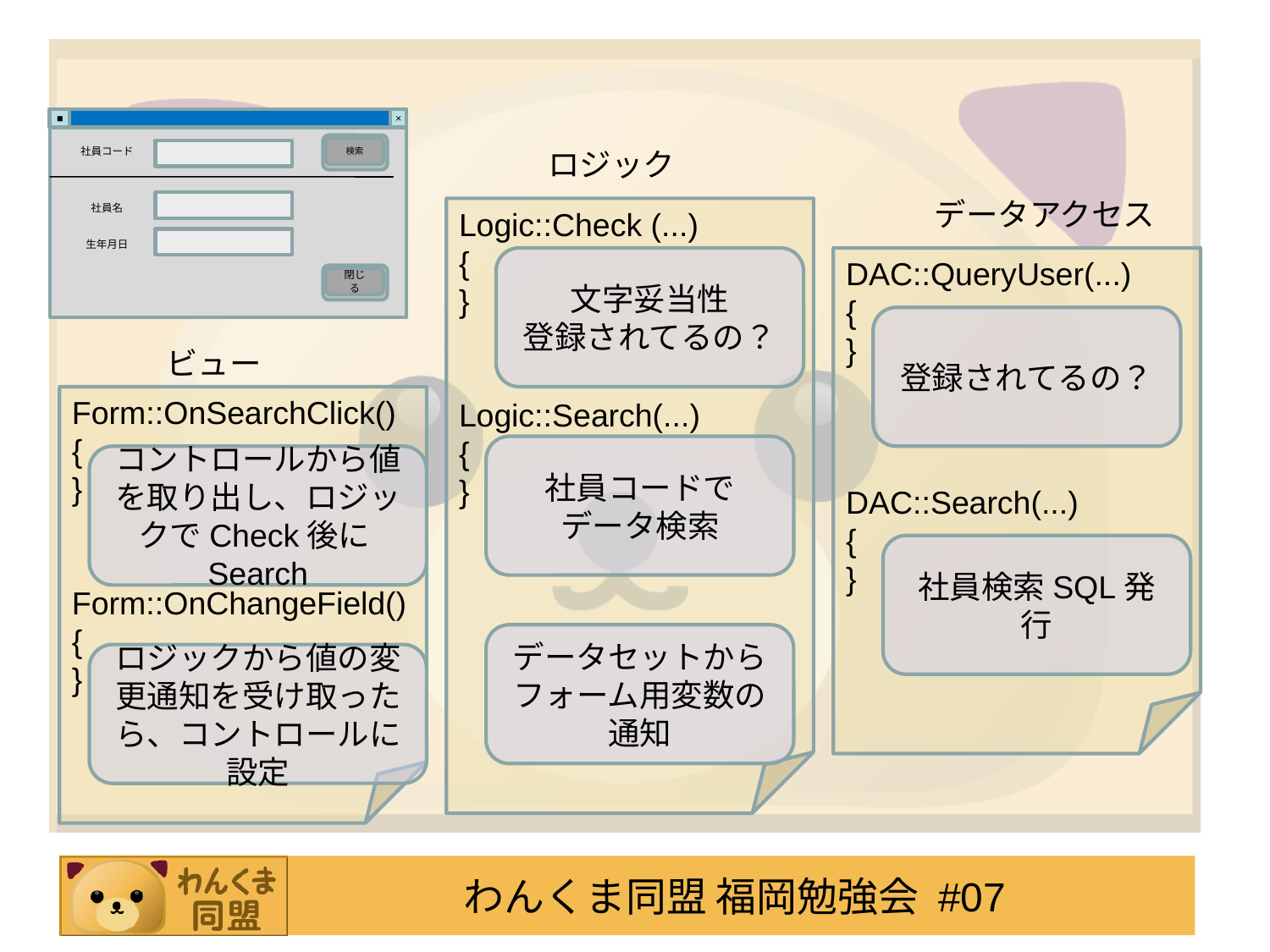

#
■

×

社員コード

検索

社員名

生年月日

閉じる
ロジック
データアクセス
Logic::Check (...)
{
}

Logic::Search(...)
{
}

文字妥当性
登録されてるの？
DAC::QueryUser(...)
{
}

DAC::Search(...)
{
}

登録されてるの？
ビュー
Form::OnSearchClick()
{
}

Form::OnChangeField()
{
}
社員コードで
データ検索
コントロールから値を取り出し、ロジックでCheck後にSearch
社員検索SQL発行
データセットからフォーム用変数の通知
ロジックから値の変更通知を受け取ったら、コントロールに設定